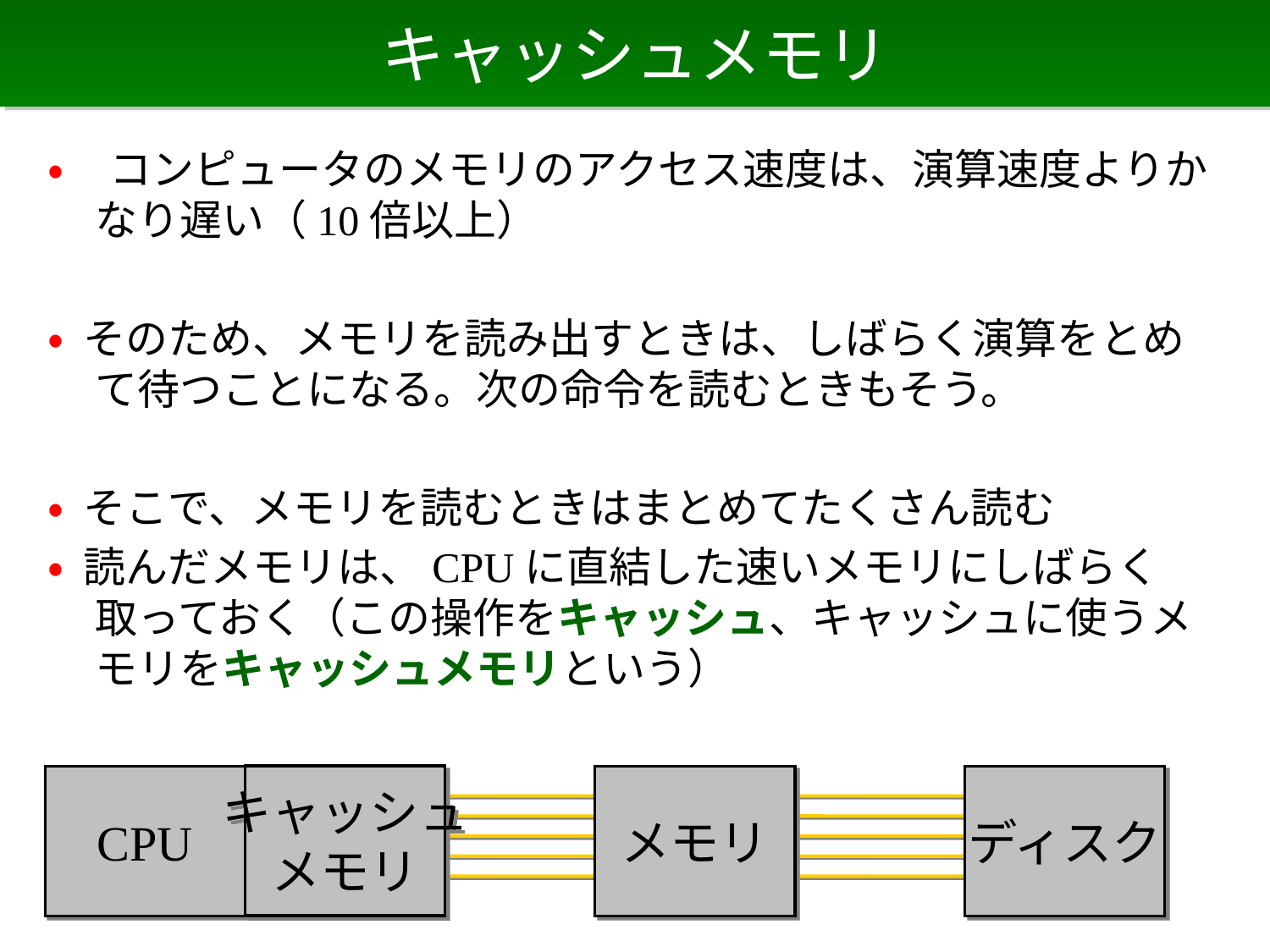

# キャッシュメモリ
• コンピュータのメモリのアクセス速度は、演算速度よりかなり遅い（10倍以上）

• そのため、メモリを読み出すときは、しばらく演算をとめて待つことになる。次の命令を読むときもそう。

• そこで、メモリを読むときはまとめてたくさん読む
• 読んだメモリは、CPUに直結した速いメモリにしばらく取っておく（この操作をキャッシュ、キャッシュに使うメモリをキャッシュメモリという）

キャッシュ
メモリ
CPU
メモリ
ディスク